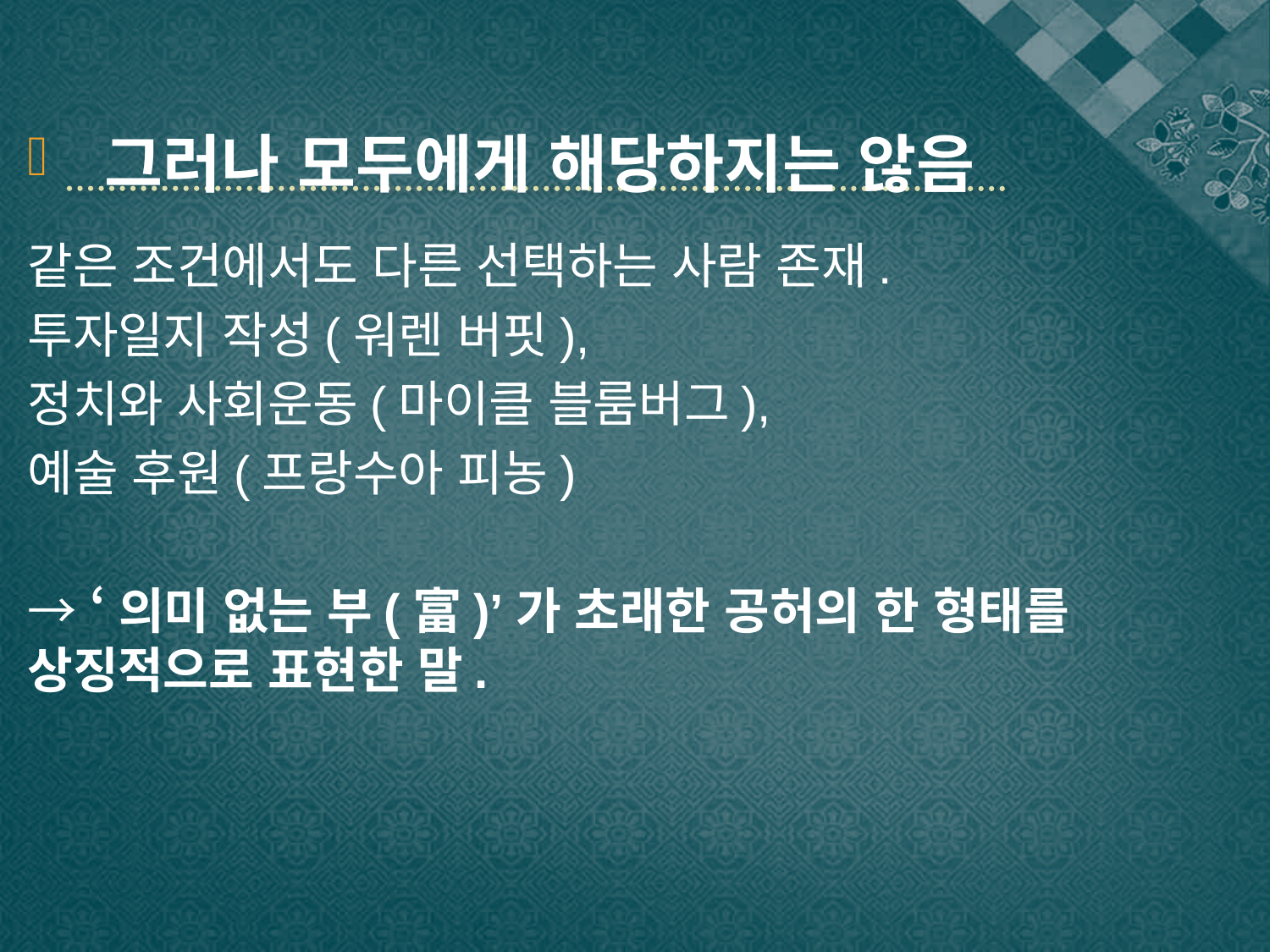

그러나 모두에게 해당하지는 않음

같은 조건에서도 다른 선택하는 사람 존재.
투자일지 작성(워렌 버핏),
정치와 사회운동(마이클 블룸버그),
예술 후원(프랑수아 피농)

→ ‘의미 없는 부(富)’가 초래한 공허의 한 형태를 상징적으로 표현한 말.